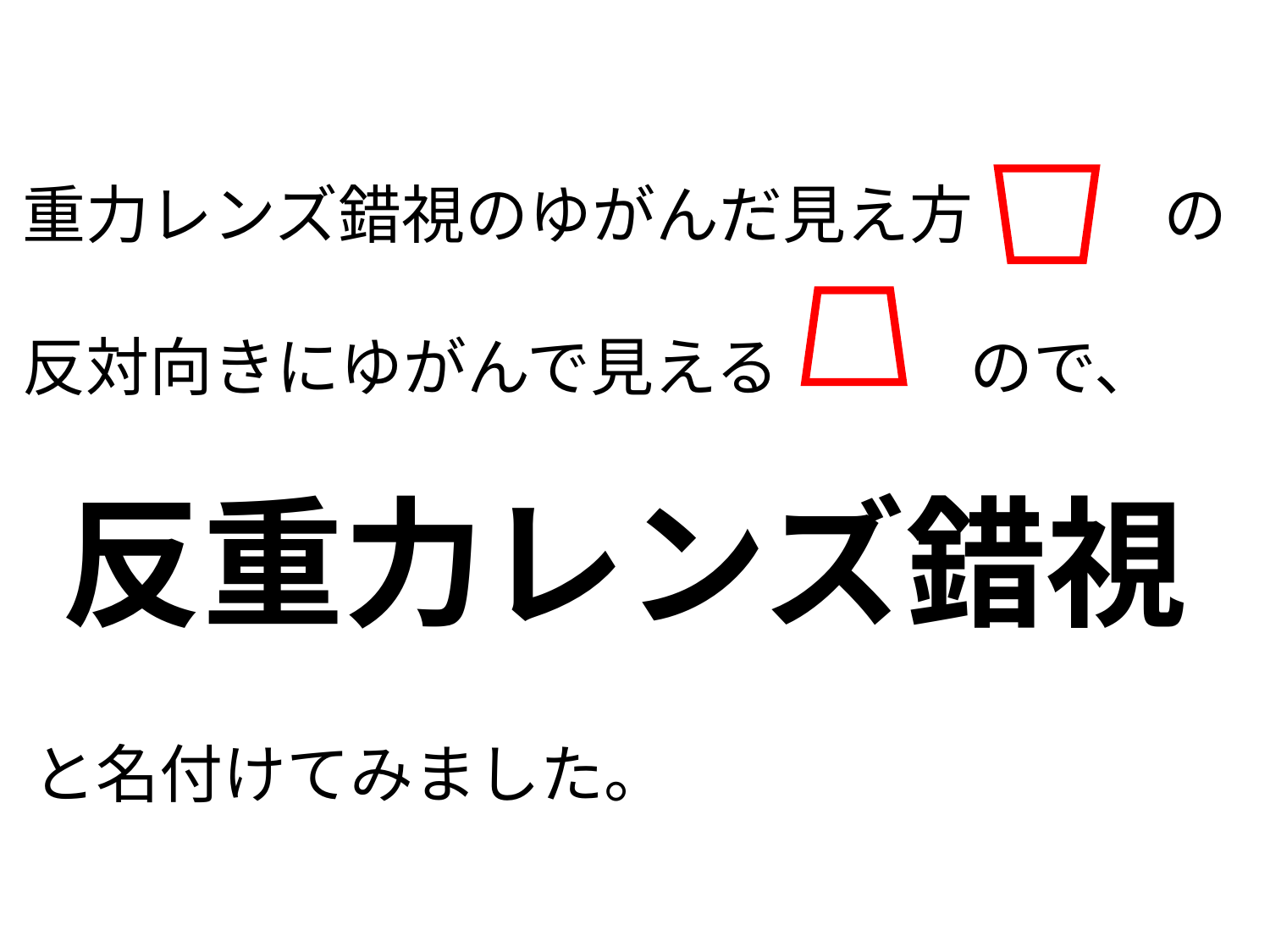

重力レンズ錯視のゆがんだ見え方　　　の
反対向きにゆがんで見える　　　ので、

反重力レンズ錯視
と名付けてみました。